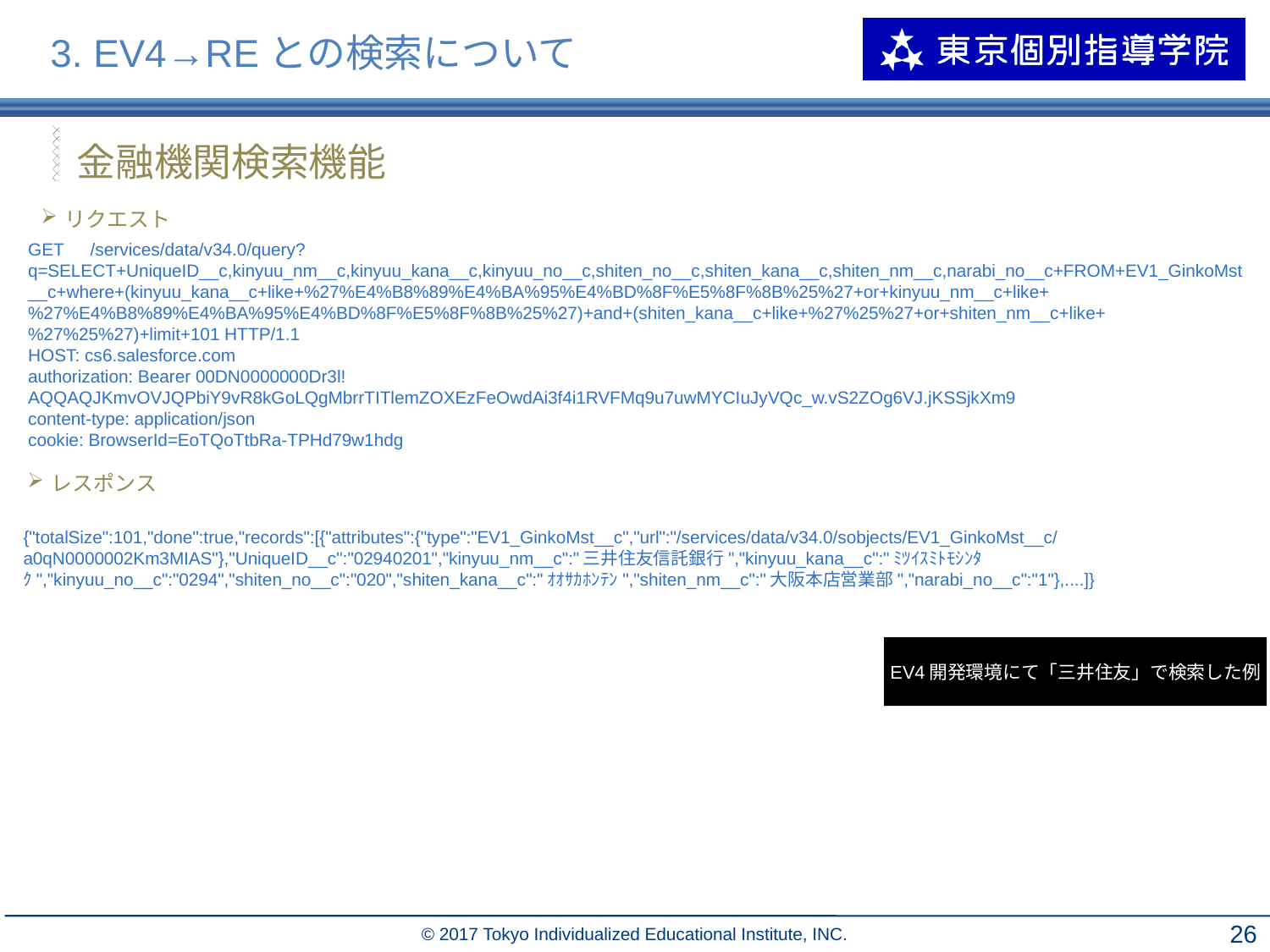

# 3. EV4→REとの検索について
金融機関検索機能

リクエスト
GET　/services/data/v34.0/query?q=SELECT+UniqueID__c,kinyuu_nm__c,kinyuu_kana__c,kinyuu_no__c,shiten_no__c,shiten_kana__c,shiten_nm__c,narabi_no__c+FROM+EV1_GinkoMst__c+where+(kinyuu_kana__c+like+%27%E4%B8%89%E4%BA%95%E4%BD%8F%E5%8F%8B%25%27+or+kinyuu_nm__c+like+%27%E4%B8%89%E4%BA%95%E4%BD%8F%E5%8F%8B%25%27)+and+(shiten_kana__c+like+%27%25%27+or+shiten_nm__c+like+%27%25%27)+limit+101 HTTP/1.1
HOST: cs6.salesforce.com
authorization: Bearer 00DN0000000Dr3l!AQQAQJKmvOVJQPbiY9vR8kGoLQgMbrrTITlemZOXEzFeOwdAi3f4i1RVFMq9u7uwMYCIuJyVQc_w.vS2ZOg6VJ.jKSSjkXm9
content-type: application/json
cookie: BrowserId=EoTQoTtbRa-TPHd79w1hdg
レスポンス
{"totalSize":101,"done":true,"records":[{"attributes":{"type":"EV1_GinkoMst__c","url":"/services/data/v34.0/sobjects/EV1_GinkoMst__c/a0qN0000002Km3MIAS"},"UniqueID__c":"02940201","kinyuu_nm__c":"三井住友信託銀行","kinyuu_kana__c":"ﾐﾂｲｽﾐﾄﾓｼﾝﾀｸ","kinyuu_no__c":"0294","shiten_no__c":"020","shiten_kana__c":"ｵｵｻｶﾎﾝﾃﾝ","shiten_nm__c":"大阪本店営業部","narabi_no__c":"1"},....]}
EV4開発環境にて「三井住友」で検索した例
26